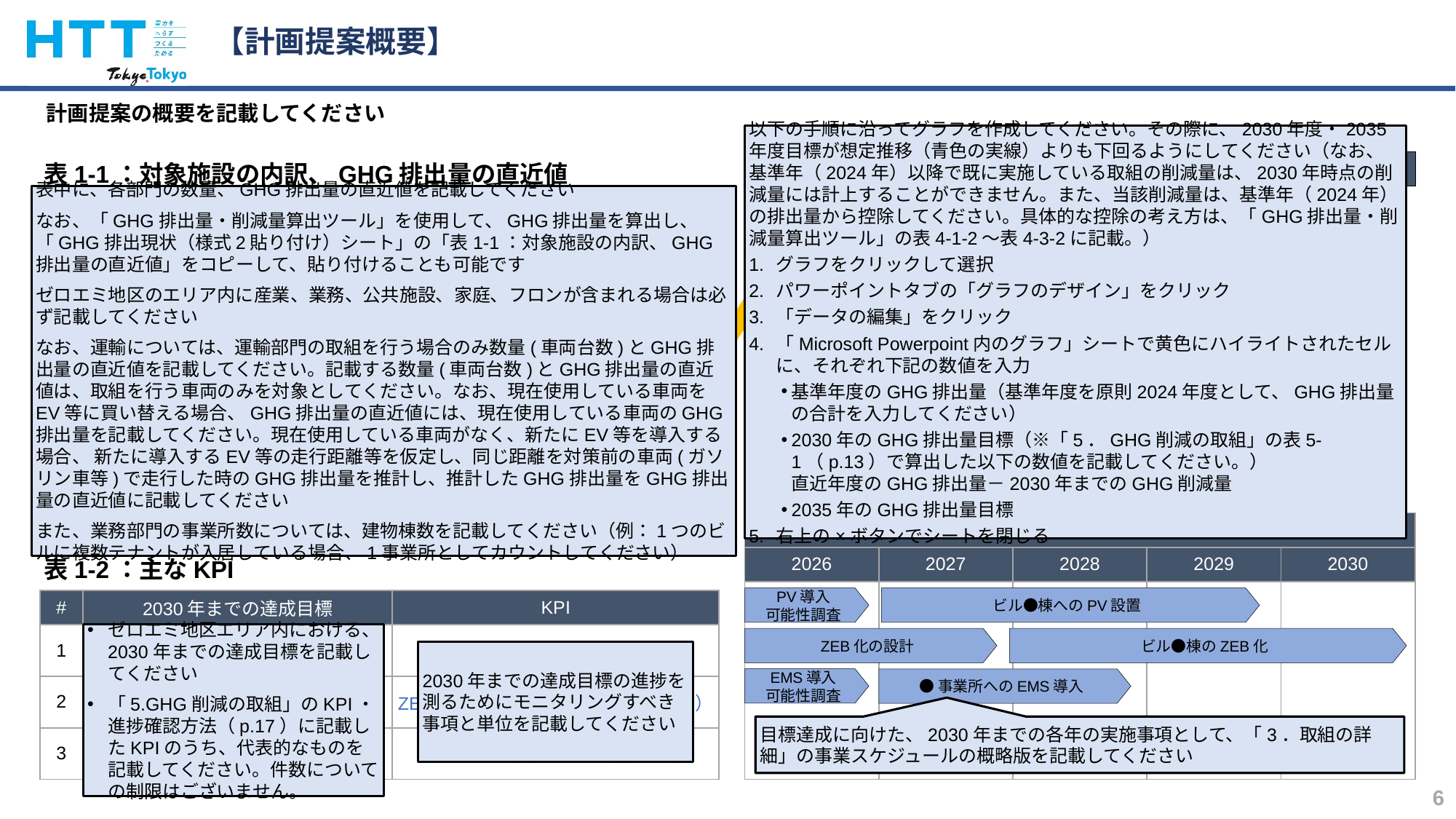

# 【計画提案概要】
計画提案の概要を記載してください
以下の手順に沿ってグラフを作成してください。その際に、2030年度・2035年度目標が想定推移（青色の実線）よりも下回るようにしてください（なお、基準年（2024年）以降で既に実施している取組の削減量は、2030年時点の削減量には計上することができません。また、当該削減量は、基準年（2024年）の排出量から控除してください。具体的な控除の考え方は、「GHG排出量・削減量算出ツール」の表4-1-2～表4-3-2に記載。）
グラフをクリックして選択
パワーポイントタブの「グラフのデザイン」をクリック
「データの編集」をクリック
「Microsoft Powerpoint内のグラフ」シートで黄色にハイライトされたセルに、それぞれ下記の数値を入力
基準年度のGHG排出量（基準年度を原則2024年度として、GHG排出量の合計を入力してください）
2030年のGHG排出量目標（※「5．GHG削減の取組」の表5-1（p.13）で算出した以下の数値を記載してください。）
直近年度のGHG排出量－2030年までのGHG削減量
2035年のGHG排出量目標
右上の×ボタンでシートを閉じる
表1-1：対象施設の内訳、GHG排出量の直近値
GHG削減目標
表中に、各部門の数量、GHG排出量の直近値を記載してください
なお、「GHG排出量・削減量算出ツール」を使用して、GHG排出量を算出し、「GHG排出現状（様式2貼り付け）シート」の「表1-1：対象施設の内訳、GHG排出量の直近値」をコピーして、貼り付けることも可能です
ゼロエミ地区のエリア内に産業、業務、公共施設、家庭、フロンが含まれる場合は必ず記載してください
なお、運輸については、運輸部門の取組を行う場合のみ数量(車両台数)とGHG排出量の直近値を記載してください。記載する数量(車両台数)とGHG排出量の直近値は、取組を行う車両のみを対象としてください。なお、現在使用している車両をEV等に買い替える場合、GHG排出量の直近値には、現在使用している車両のGHG排出量を記載してください。現在使用している車両がなく、新たにEV等を導入する場合、 新たに導入するEV等の走行距離等を仮定し、同じ距離を対策前の車両(ガソリン車等)で走行した時のGHG排出量を推計し、推計したGHG排出量をGHG排出量の直近値に記載してください
また、業務部門の事業所数については、建物棟数を記載してください（例：1つのビルに複数テナントが入居している場合、1事業所としてカウントしてください）

### Chart

| Category | GHG排出量目標（t-CO2/年） | GHG排出量（t-CO2/年） |
|---|---|---|
| 2024 | None | 500.0 |
| 列1 | None | None |
| 2026 | None | None |
| 2027 | None | None |
| 2028 | None | None |
| 2029 | None | None |
| 2030 | 370.0 | None |
| 2031 | None | None |
| 2032 | None | None |
| 2033 | None | None |
| 2034 | None | None |
| 2035 | 280.0 | None |
| 2036 | None | None |
| 2037 | None | None |
| 2038 | None | None |
| 2039 | None | None |
| 2040 | None | None |
| 2041 | None | None |
| 2042 | None | None |
| 2043 | None | None |
| 2044 | None | None |
| 2045 | None | None |
| 2046 | None | None |
| 2047 | None | None |
| 2048 | None | None |
| 2049 | None | None |
| 2050 | None | 0.0 |
2024
2030
2035
2050
| 部門 |  | 数量 | GHG排出量の直近値 |
| --- | --- | --- | --- |
| 産業 |  | ○（事業所・工場） | ○○（t-CO2） |
| 業務 |  | ○（事業所） | ○○（t-CO2） |
| 公共施設 |  | ○（施設） | ○○（t-CO2） |
| 家庭 | 戸建住宅 | 〇（戸） | ○○（t-CO2） |
|  | 集合住宅 | 〇（棟）○（戸） |  |
| 運輸 |  | 〇（台） | ○○（t-CO2） |
| フロン |  |  | ○○（t-CO2） |
| 計 |  |  | （t-CO2） |

| 全体スケジュール |  |  |  |  |
| --- | --- | --- | --- | --- |
| 2026 | 2027 | 2028 | 2029 | 2030 |
|  |  |  |  |  |
表1-2：主なKPI
・９ページ下部にあるような千表を入れて、イメージ示す形にしてください。
PV導入
可能性調査
ビル●棟へのPV設置
ZEB化の設計
ビル●棟のZEB化
EMS導入
可能性調査
●事業所へのEMS導入
| # | 2030年までの達成目標 | KPI |
| --- | --- | --- |
| 1 | 業務部門へのPV●●MW導入 | 導入容量（MW） |
| 2 | 公共施設●棟のZEB化 | ZEB Ready以上の公共施設数（施設） |
| 3 | ●事業所へのエネマネ実施 | エネマネ対象事業者数（事業所） |
ゼロエミ地区エリア内における、2030年までの達成目標を記載してください
「5.GHG削減の取組」のKPI・進捗確認方法（p.17）に記載したKPIのうち、代表的なものを記載してください。件数についての制限はございません。
2030年までの達成目標の進捗を測るためにモニタリングすべき事項と単位を記載してください
目標達成に向けた、2030年までの各年の実施事項として、「3．取組の詳細」の事業スケジュールの概略版を記載してください
6